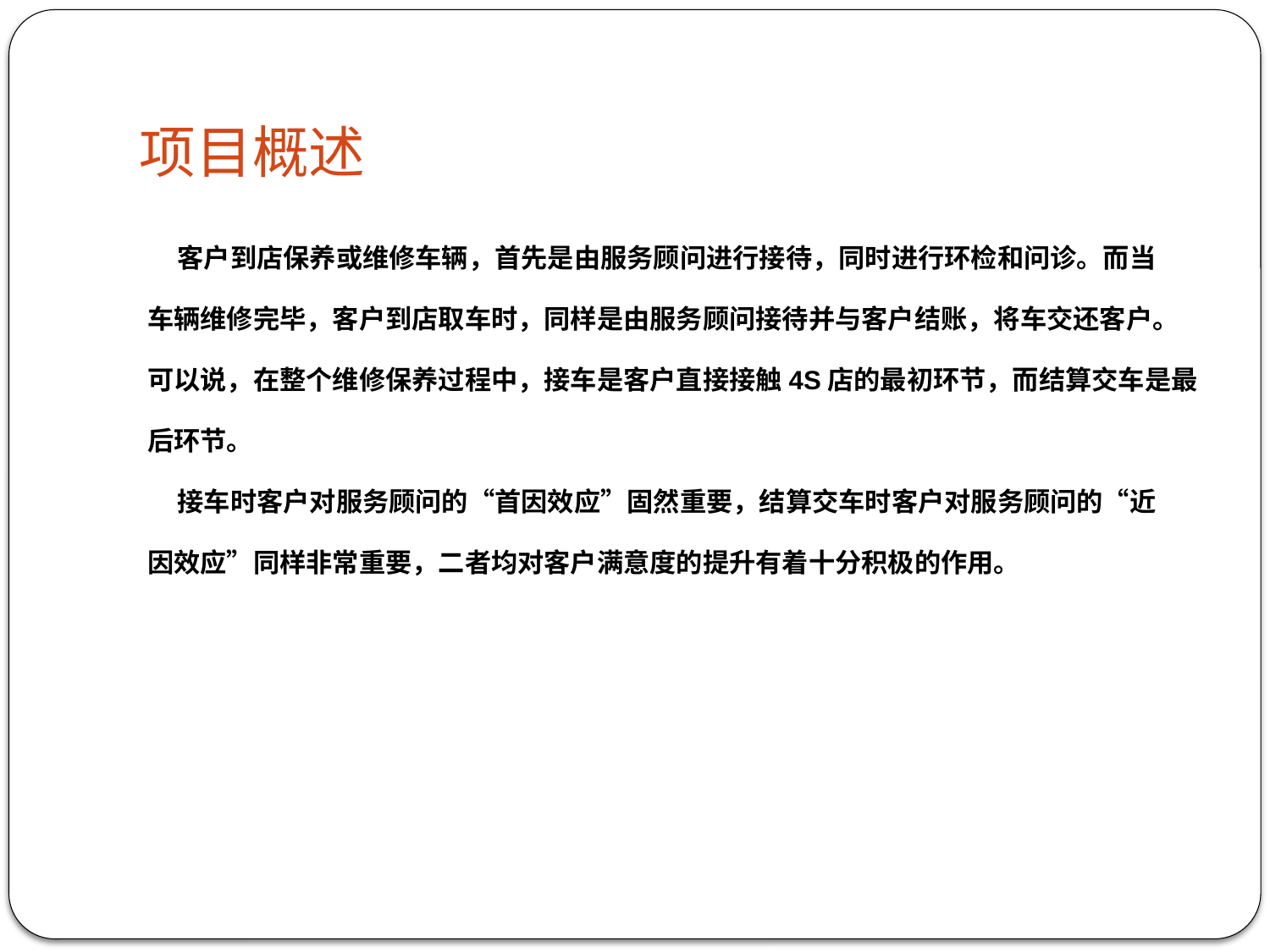

# 项目概述
    客户到店保养或维修车辆，首先是由服务顾问进行接待，同时进行环检和问诊。而当
车辆维修完毕，客户到店取车时，同样是由服务顾问接待并与客户结账，将车交还客户。
可以说，在整个维修保养过程中，接车是客户直接接触4S店的最初环节，而结算交车是最
后环节。
    接车时客户对服务顾问的“首因效应”固然重要，结算交车时客户对服务顾问的“近
因效应”同样非常重要，二者均对客户满意度的提升有着十分积极的作用。